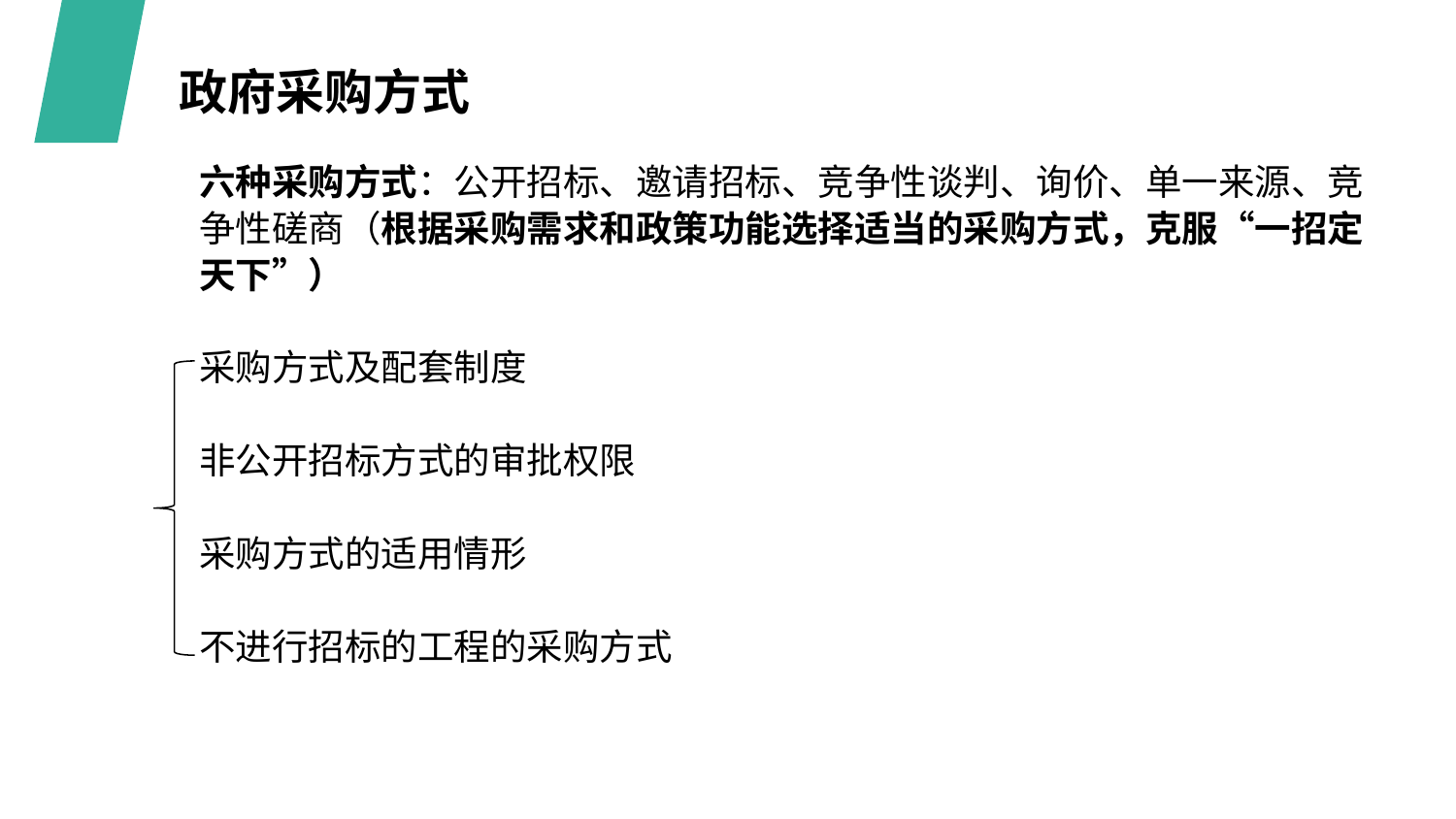

政府采购方式
六种采购方式：公开招标、邀请招标、竞争性谈判、询价、单一来源、竞争性磋商（根据采购需求和政策功能选择适当的采购方式，克服“一招定天下”）

采购方式及配套制度

非公开招标方式的审批权限

采购方式的适用情形

不进行招标的工程的采购方式